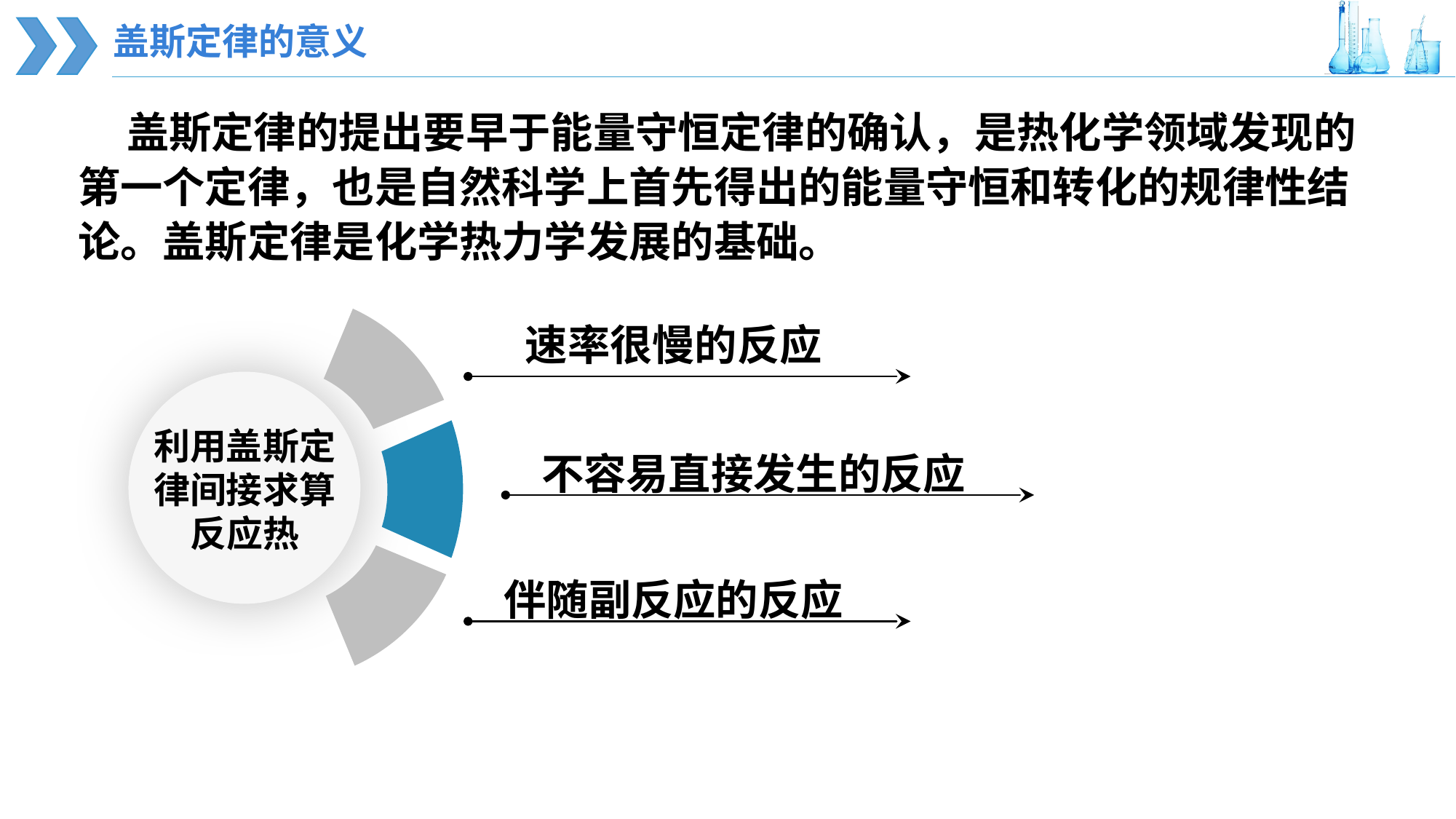

盖斯定律的意义
    盖斯定律的提出要早于能量守恒定律的确认，是热化学领域发现的第一个定律，也是自然科学上首先得出的能量守恒和转化的规律性结论。盖斯定律是化学热力学发展的基础。

速率很慢的反应

利用盖斯定律间接求算反应热

不容易直接发生的反应

伴随副反应的反应